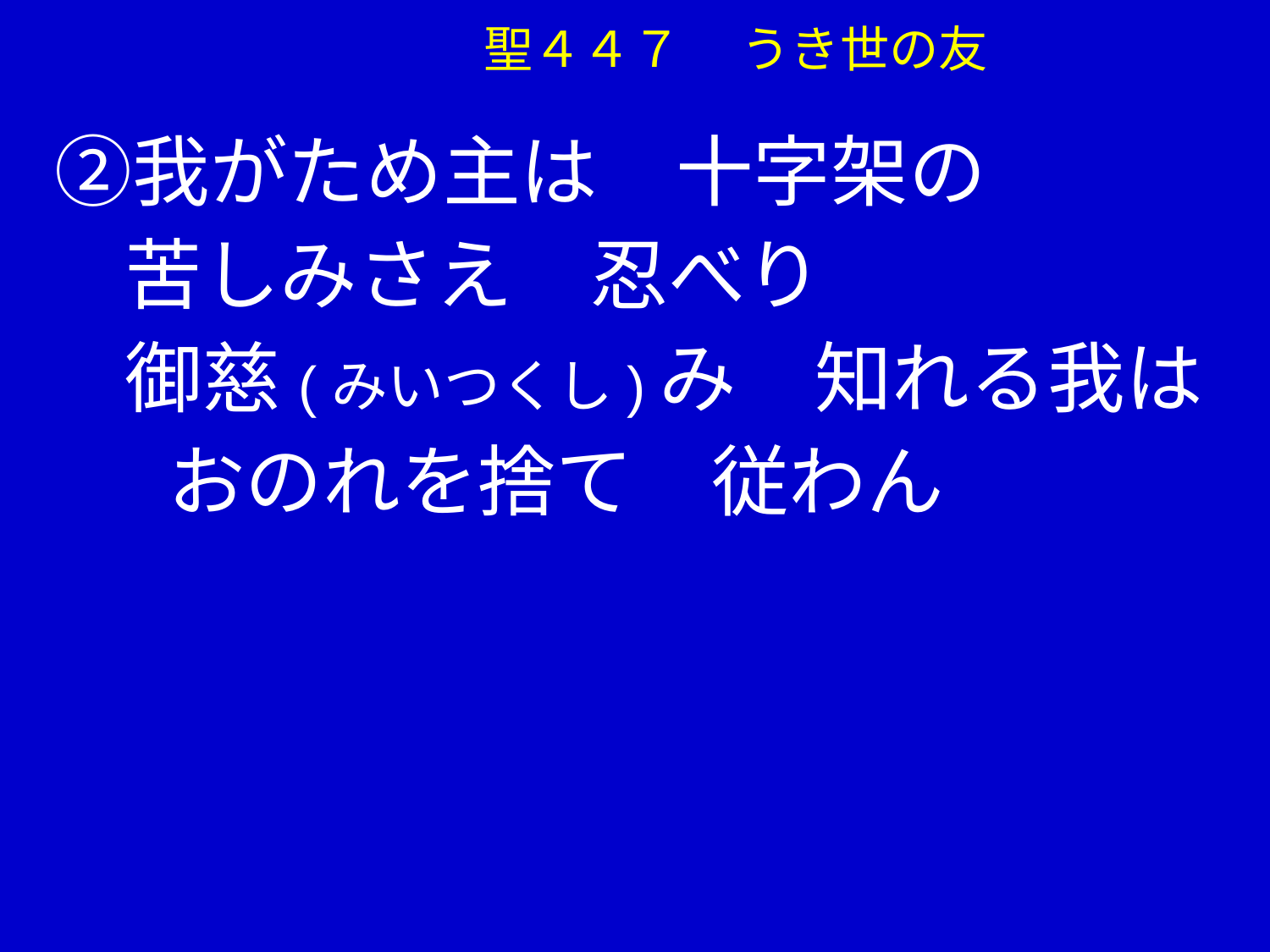

聖４４７ 　うき世の友
　②我がため主は　十字架の
　  苦しみさえ　忍べり
　  御慈(みいつくし)み　知れる我は
　　おのれを捨て　従わん